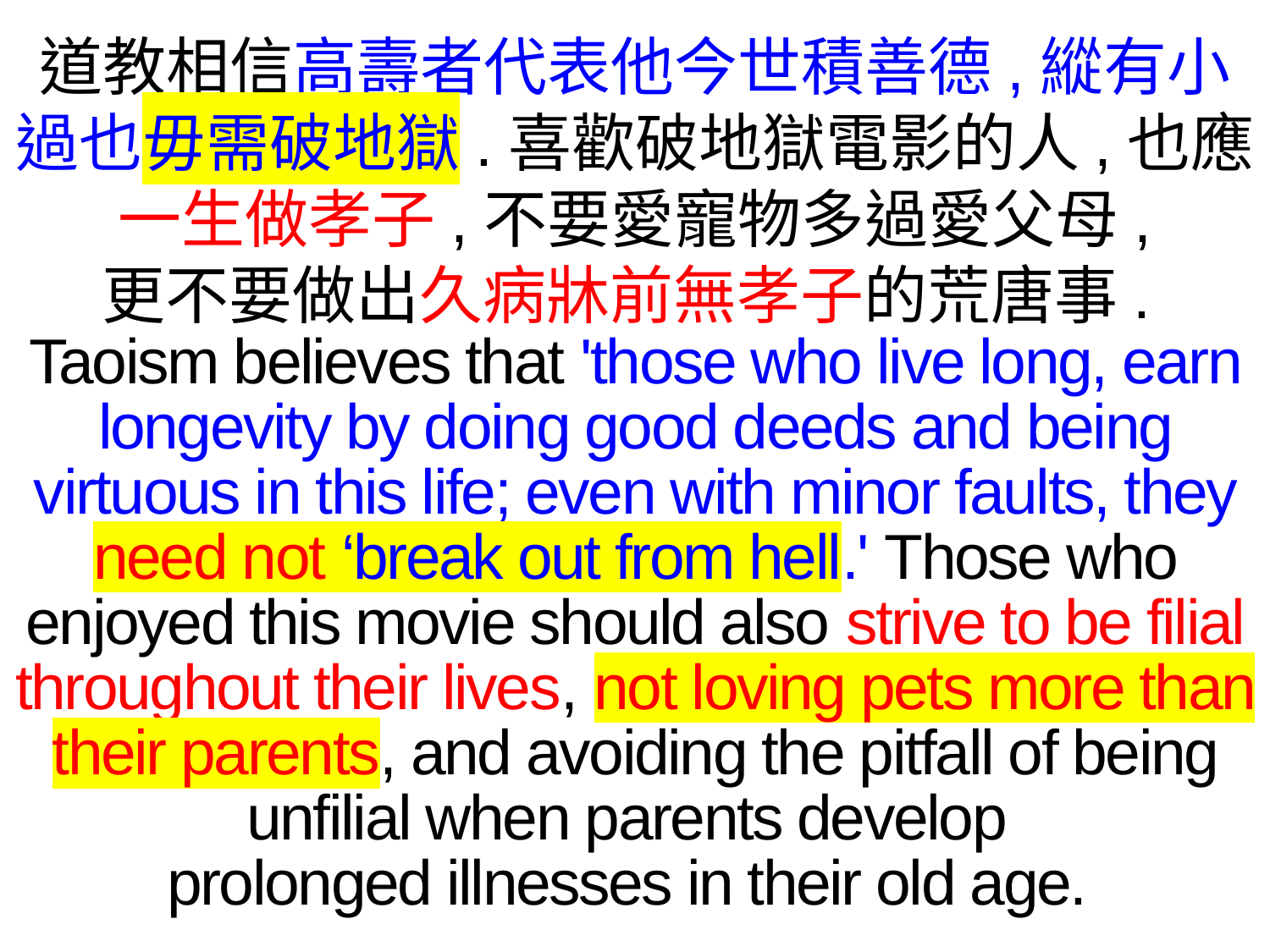

道教相信高壽者代表他今世積善德,縱有小過也毋需破地獄.喜歡破地獄電影的人,也應
一生做孝子,不要愛寵物多過愛父母,
更不要做出久病牀前無孝子的荒唐事.
Taoism believes that 'those who live long, earn longevity by doing good deeds and being virtuous in this life; even with minor faults, they need not ‘break out from hell.' Those who enjoyed this movie should also strive to be filial throughout their lives, not loving pets more than their parents, and avoiding the pitfall of being unfilial when parents develop
prolonged illnesses in their old age.